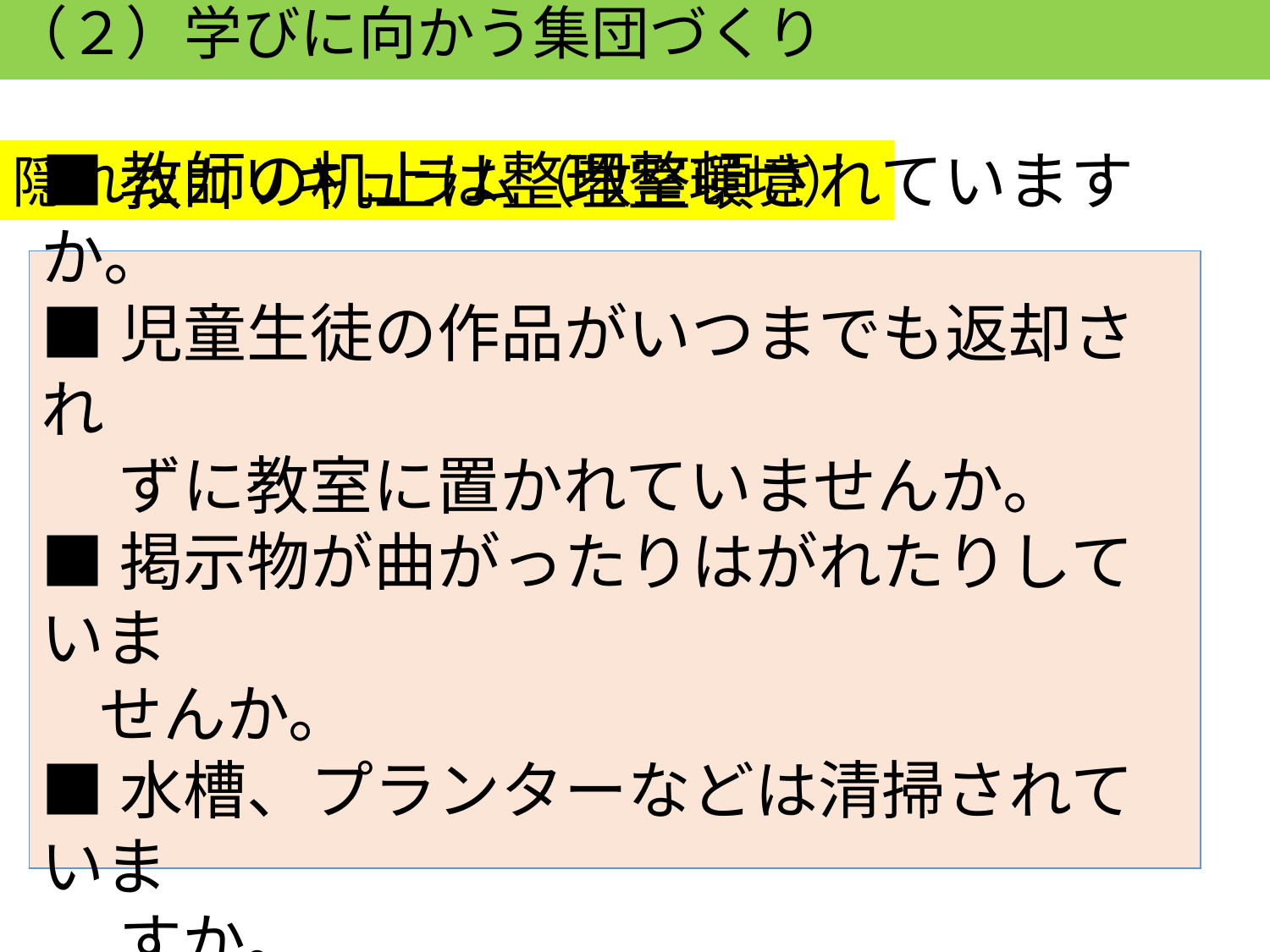

（２）学びに向かう集団づくり
隠れたカリキュラム（教室環境）
■教師の机上は整理整頓されていますか。
■児童生徒の作品がいつまでも返却され
　 ずに教室に置かれていませんか。
■掲示物が曲がったりはがれたりしていま
   せんか。
■水槽、プランターなどは清掃されていま
　 すか。